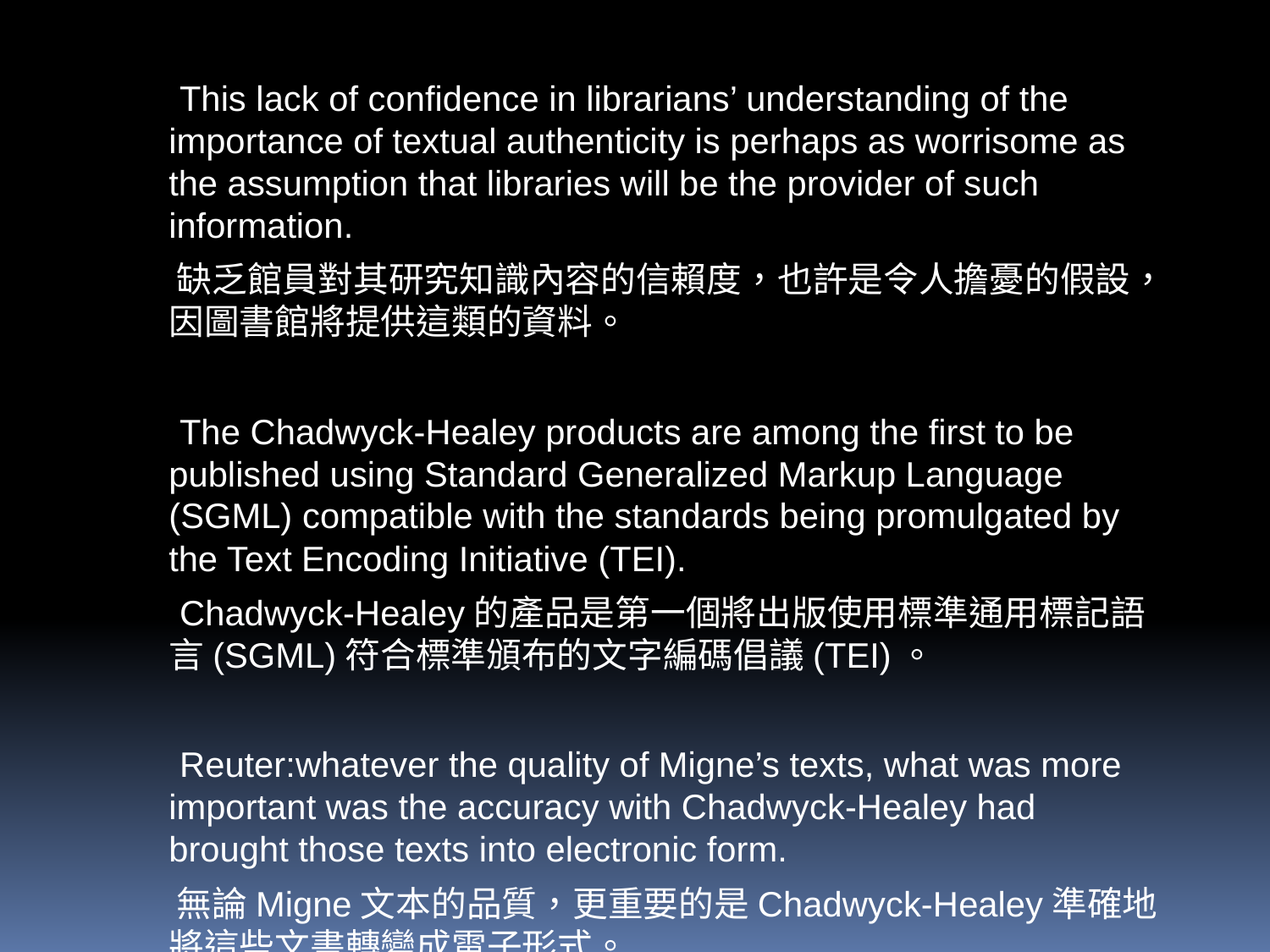

This lack of confidence in librarians’ understanding of the importance of textual authenticity is perhaps as worrisome as the assumption that libraries will be the provider of such information.
      缺乏館員對其研究知識內容的信賴度，也許是令人擔憂的假設，因圖書館將提供這類的資料。

      The Chadwyck-Healey products are among the first to be published using Standard Generalized Markup Language (SGML) compatible with the standards being promulgated by the Text Encoding Initiative (TEI).
      Chadwyck-Healey的產品是第一個將出版使用標準通用標記語言(SGML)符合標準頒布的文字編碼倡議(TEI)。

      Reuter:whatever the quality of Migne’s texts, what was more important was the accuracy with Chadwyck-Healey had brought those texts into electronic form.
      無論Migne文本的品質，更重要的是Chadwyck-Healey準確地將這些文書轉變成電子形式。